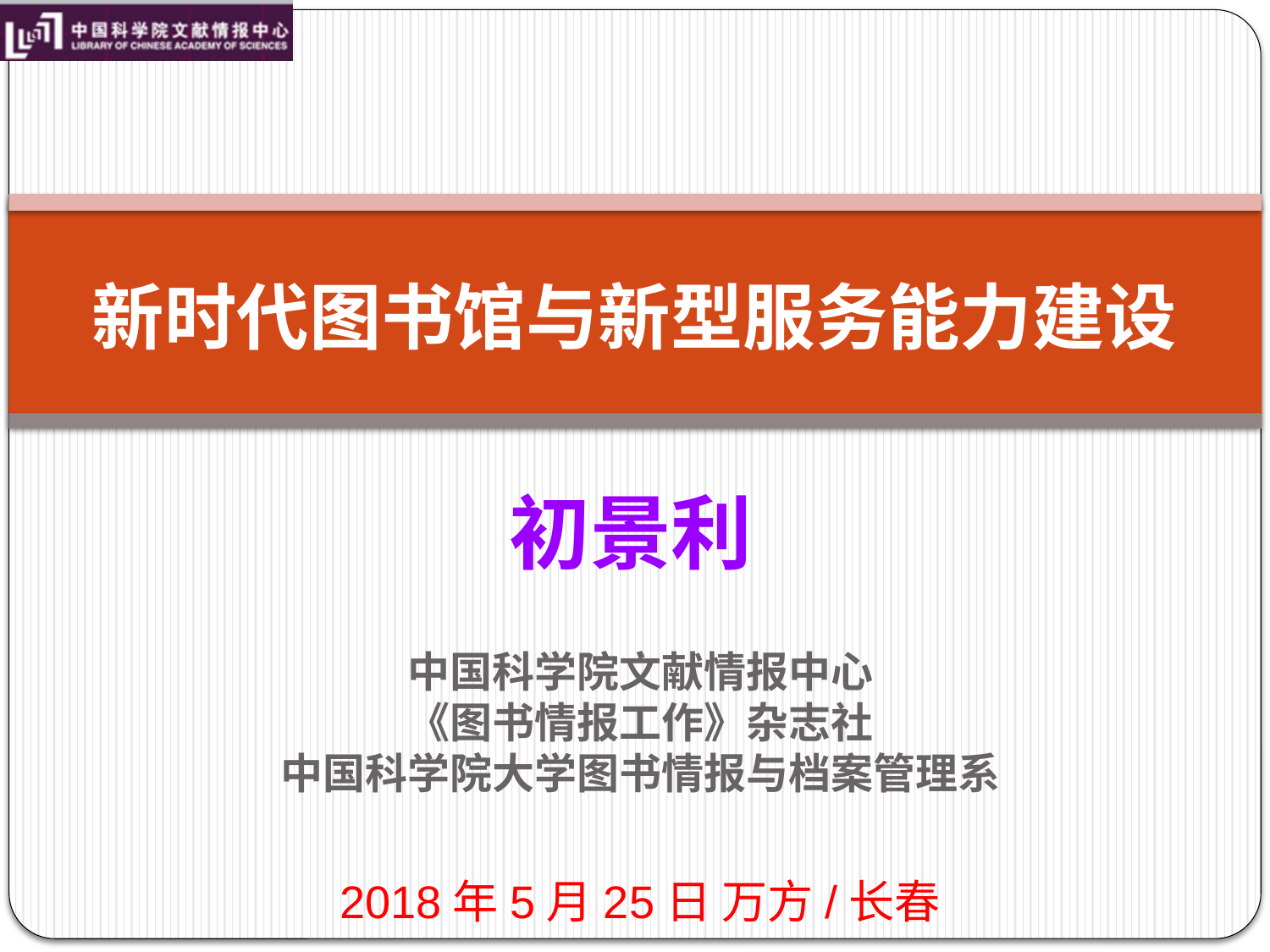

# 新时代图书馆与新型服务能力建设
初景利

中国科学院文献情报中心
《图书情报工作》杂志社
中国科学院大学图书情报与档案管理系

2018年5月25日 万方/长春